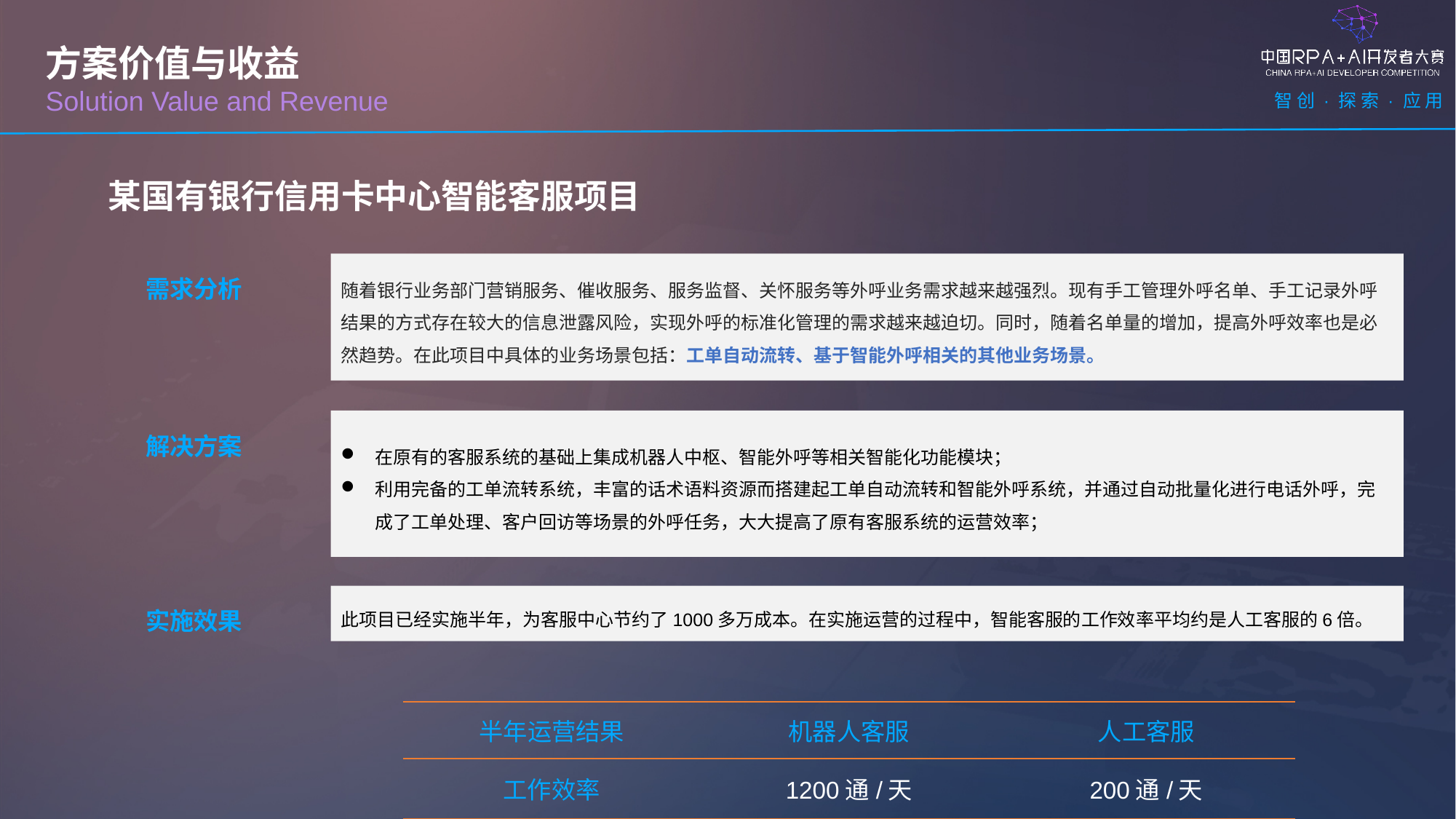

方案价值与收益
Solution Value and Revenue
某国有银行信用卡中心智能客服项目
需求分析
随着银行业务部门营销服务、催收服务、服务监督、关怀服务等外呼业务需求越来越强烈。现有手工管理外呼名单、手工记录外呼结果的方式存在较大的信息泄露风险，实现外呼的标准化管理的需求越来越迫切。同时，随着名单量的增加，提高外呼效率也是必然趋势。在此项目中具体的业务场景包括：工单自动流转、基于智能外呼相关的其他业务场景。
解决方案
在原有的客服系统的基础上集成机器人中枢、智能外呼等相关智能化功能模块；
利用完备的工单流转系统，丰富的话术语料资源而搭建起工单自动流转和智能外呼系统，并通过自动批量化进行电话外呼，完成了工单处理、客户回访等场景的外呼任务，大大提高了原有客服系统的运营效率；
实施效果
此项目已经实施半年，为客服中心节约了1000多万成本。在实施运营的过程中，智能客服的工作效率平均约是人工客服的6倍。
| 半年运营结果 | 机器人客服 | 人工客服 |
| --- | --- | --- |
| 工作效率 | 1200通/天 | 200通/天 |